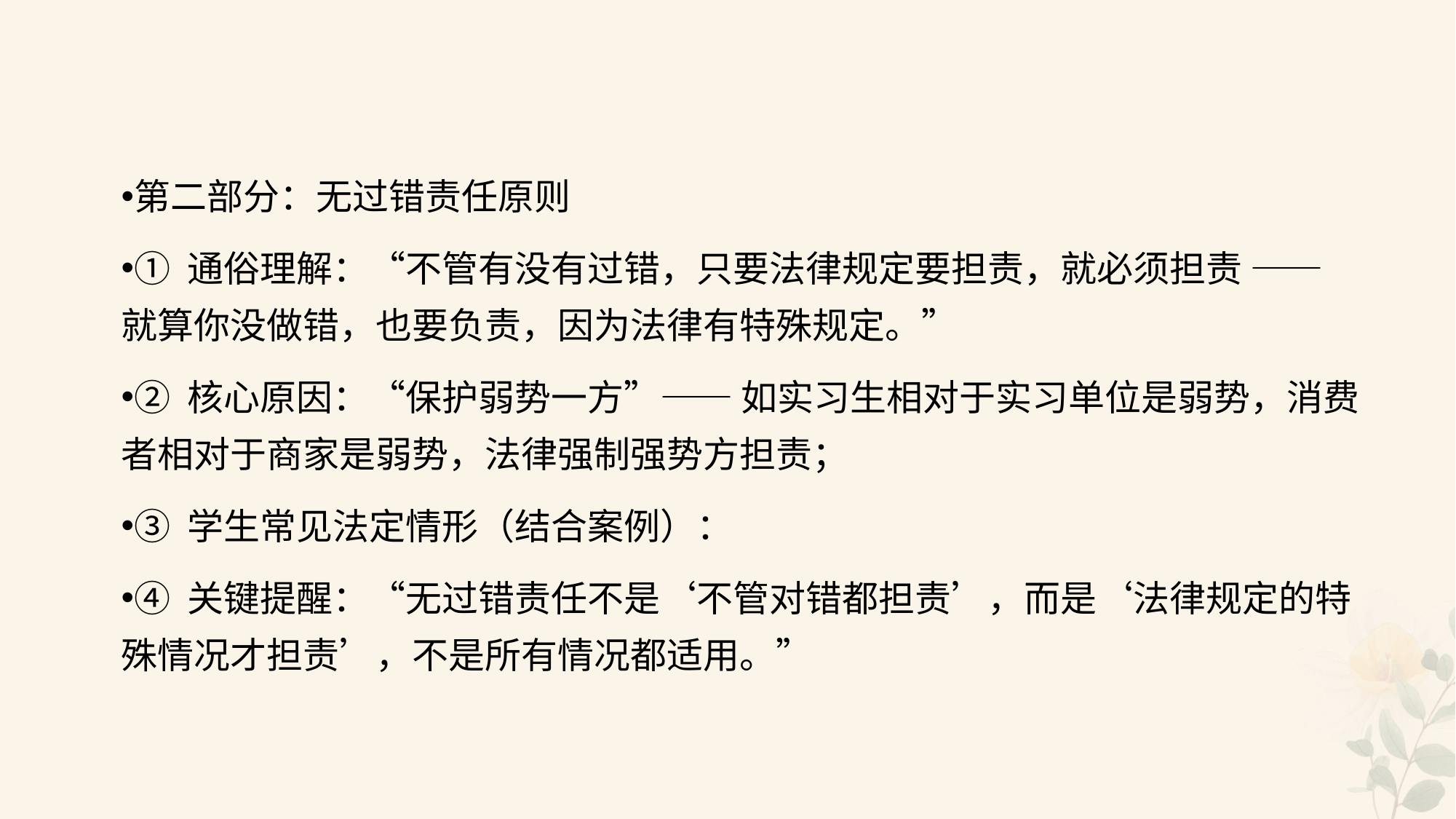

#
第二部分：无过错责任原则
① 通俗理解：“不管有没有过错，只要法律规定要担责，就必须担责 —— 就算你没做错，也要负责，因为法律有特殊规定。”
② 核心原因：“保护弱势一方”—— 如实习生相对于实习单位是弱势，消费者相对于商家是弱势，法律强制强势方担责；
③ 学生常见法定情形（结合案例）：
④ 关键提醒：“无过错责任不是‘不管对错都担责’，而是‘法律规定的特殊情况才担责’，不是所有情况都适用。”